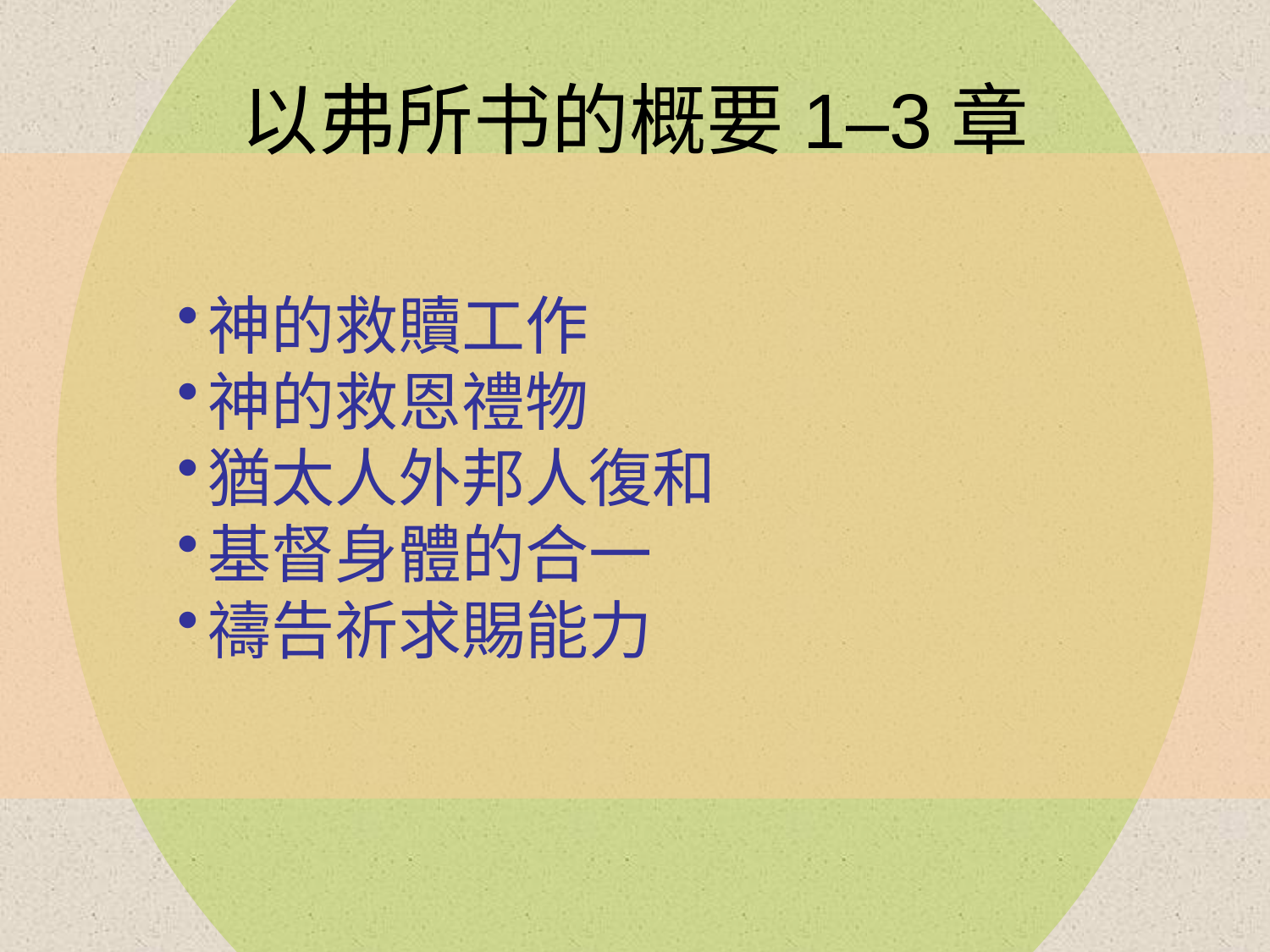

以弗所书的概要1–3章

神的救贖工作
神的救恩禮物
猶太人外邦人復和
基督身體的合一
禱告祈求賜能力